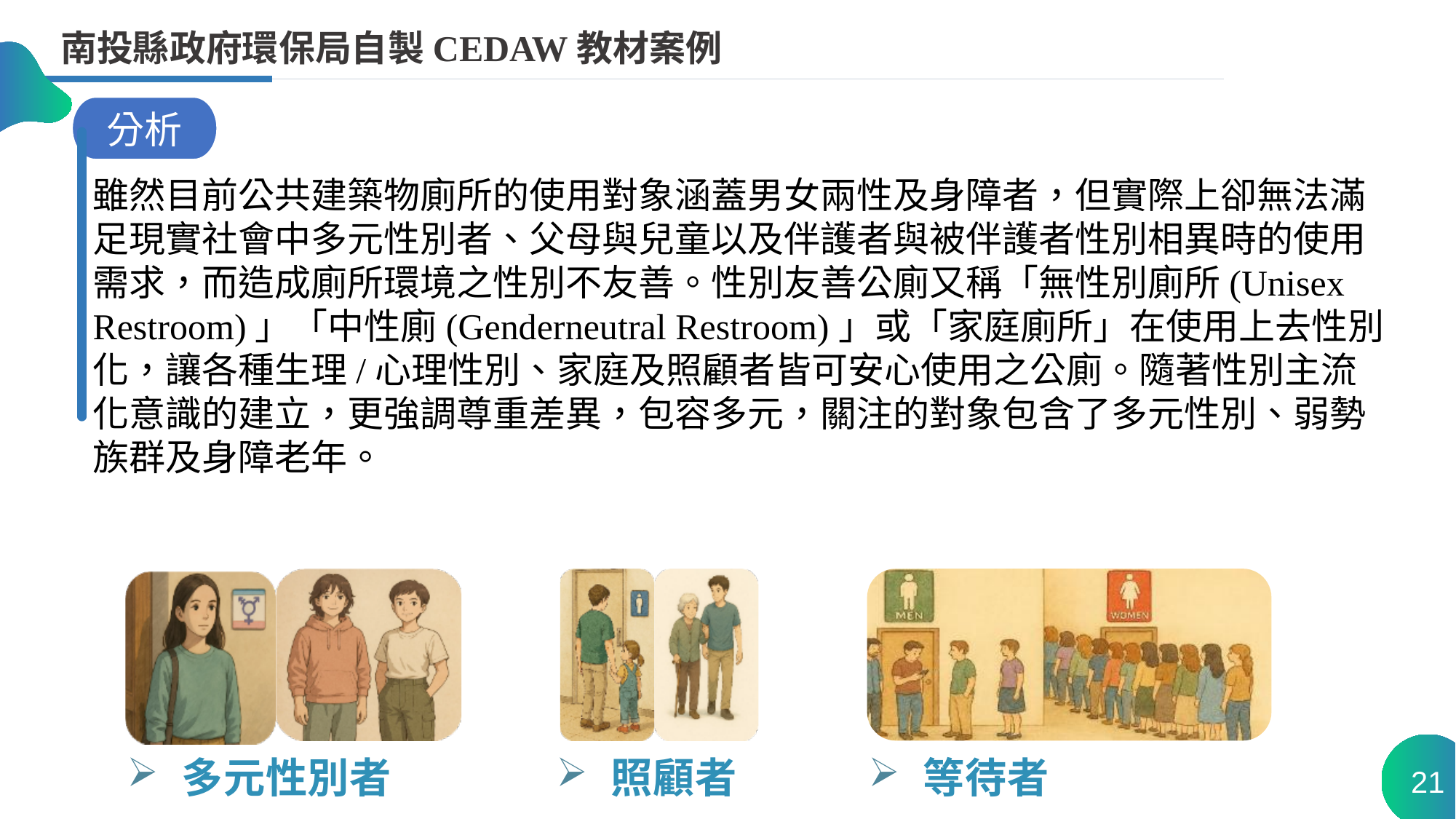

南投縣政府環保局自製CEDAW教材案例

分析
雖然目前公共建築物廁所的使用對象涵蓋男女兩性及身障者，但實際上卻無法滿足現實社會中多元性別者、父母與兒童以及伴護者與被伴護者性別相異時的使用需求，而造成廁所環境之性別不友善。性別友善公廁又稱「無性別廁所(Unisex Restroom)」「中性廁(Genderneutral Restroom)」或「家庭廁所」在使用上去性別化，讓各種生理/心理性別、家庭及照顧者皆可安心使用之公廁。隨著性別主流化意識的建立，更強調尊重差異，包容多元，關注的對象包含了多元性別、弱勢族群及身障老年。

多元性別者
照顧者
等待者